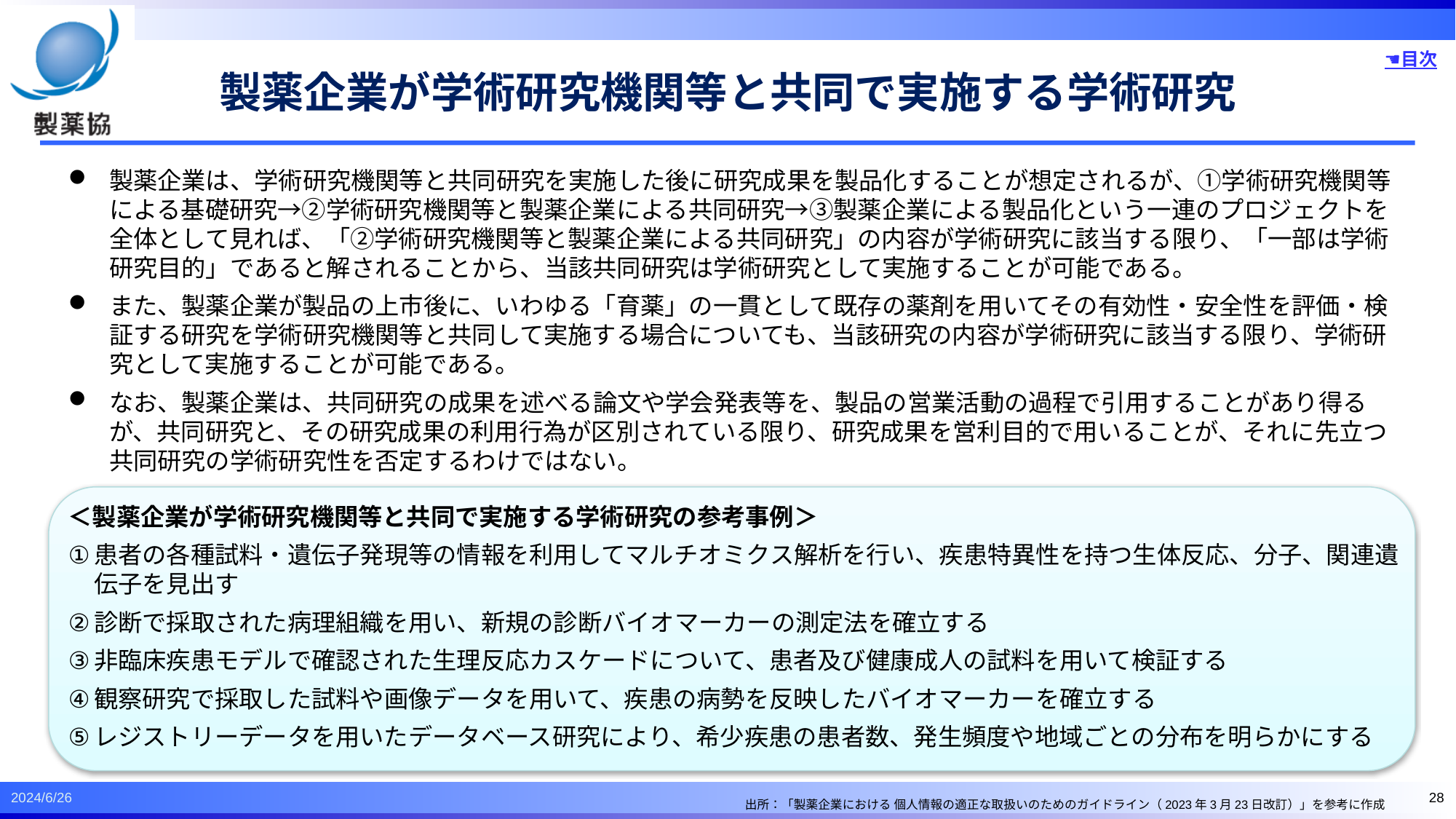

☚目次
# 製薬企業が学術研究機関等と共同で実施する学術研究
製薬企業は、学術研究機関等と共同研究を実施した後に研究成果を製品化することが想定されるが、①学術研究機関等による基礎研究→②学術研究機関等と製薬企業による共同研究→③製薬企業による製品化という一連のプロジェクトを全体として見れば、「②学術研究機関等と製薬企業による共同研究」の内容が学術研究に該当する限り、「一部は学術研究目的」であると解されることから、当該共同研究は学術研究として実施することが可能である。
また、製薬企業が製品の上市後に、いわゆる「育薬」の一貫として既存の薬剤を用いてその有効性・安全性を評価・検証する研究を学術研究機関等と共同して実施する場合についても、当該研究の内容が学術研究に該当する限り、学術研究として実施することが可能である。
なお、製薬企業は、共同研究の成果を述べる論文や学会発表等を、製品の営業活動の過程で引用することがあり得るが、共同研究と、その研究成果の利用行為が区別されている限り、研究成果を営利目的で用いることが、それに先立つ共同研究の学術研究性を否定するわけではない。
＜製薬企業が学術研究機関等と共同で実施する学術研究の参考事例＞
患者の各種試料・遺伝子発現等の情報を利用してマルチオミクス解析を行い、疾患特異性を持つ生体反応、分子、関連遺伝子を見出す
診断で採取された病理組織を用い、新規の診断バイオマーカーの測定法を確立する
非臨床疾患モデルで確認された生理反応カスケードについて、患者及び健康成人の試料を用いて検証する
観察研究で採取した試料や画像データを用いて、疾患の病勢を反映したバイオマーカーを確立する
レジストリーデータを用いたデータベース研究により、希少疾患の患者数、発生頻度や地域ごとの分布を明らかにする

2024/6/26
28
出所：「製薬企業における 個人情報の適正な取扱いのためのガイドライン（2023年3月23日改訂）」を参考に作成